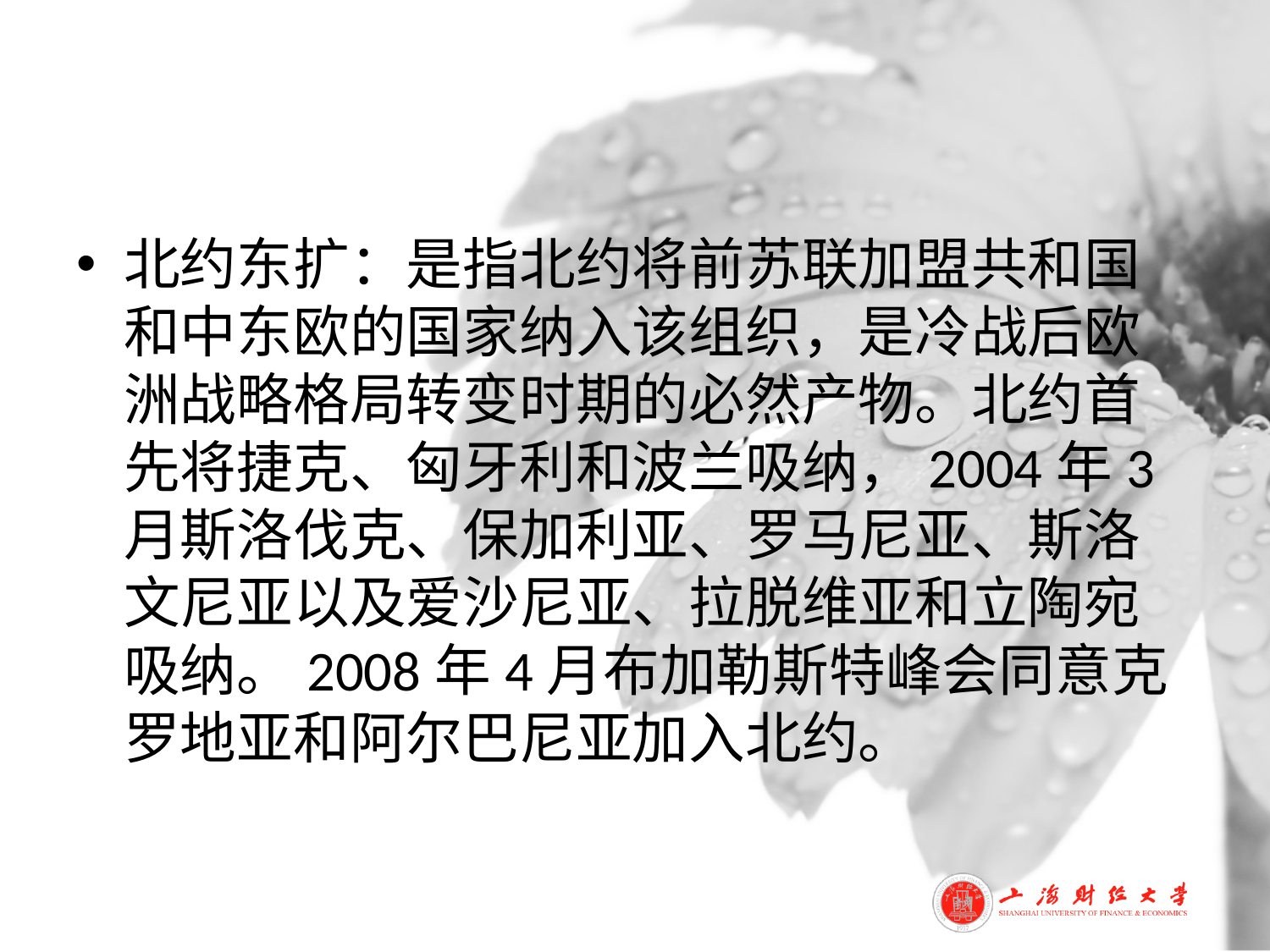

#
北约东扩：是指北约将前苏联加盟共和国和中东欧的国家纳入该组织，是冷战后欧洲战略格局转变时期的必然产物。北约首先将捷克、匈牙利和波兰吸纳，2004年3月斯洛伐克、保加利亚、罗马尼亚、斯洛文尼亚以及爱沙尼亚、拉脱维亚和立陶宛吸纳。2008年4月布加勒斯特峰会同意克罗地亚和阿尔巴尼亚加入北约。